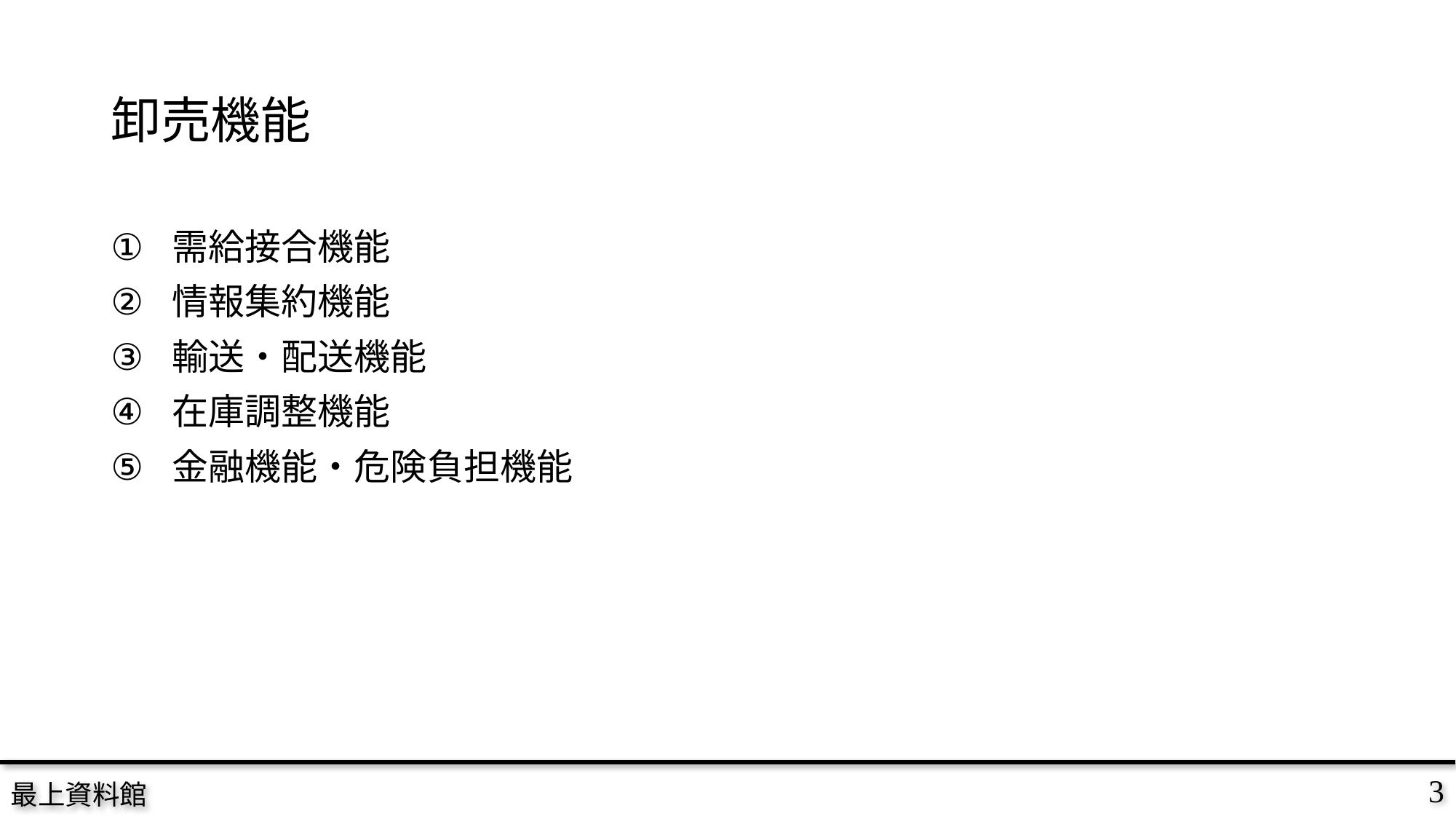

# 卸売機能
需給接合機能
情報集約機能
輸送・配送機能
在庫調整機能
金融機能・危険負担機能